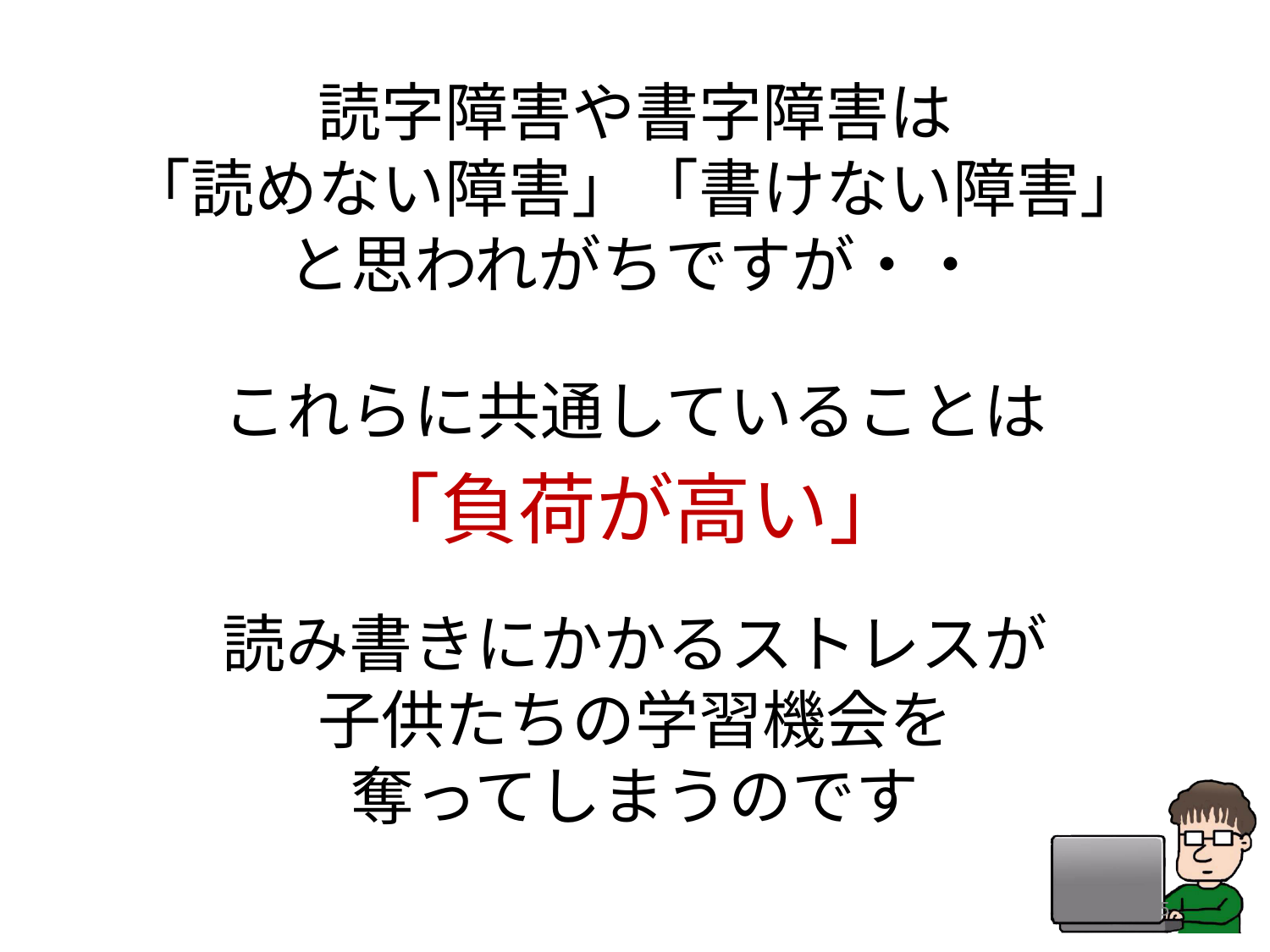

読字障害や書字障害は
「読めない障害」「書けない障害」
と思われがちですが・・
これらに共通していることは
「負荷が高い」
読み書きにかかるストレスが
子供たちの学習機会を
奪ってしまうのです
5